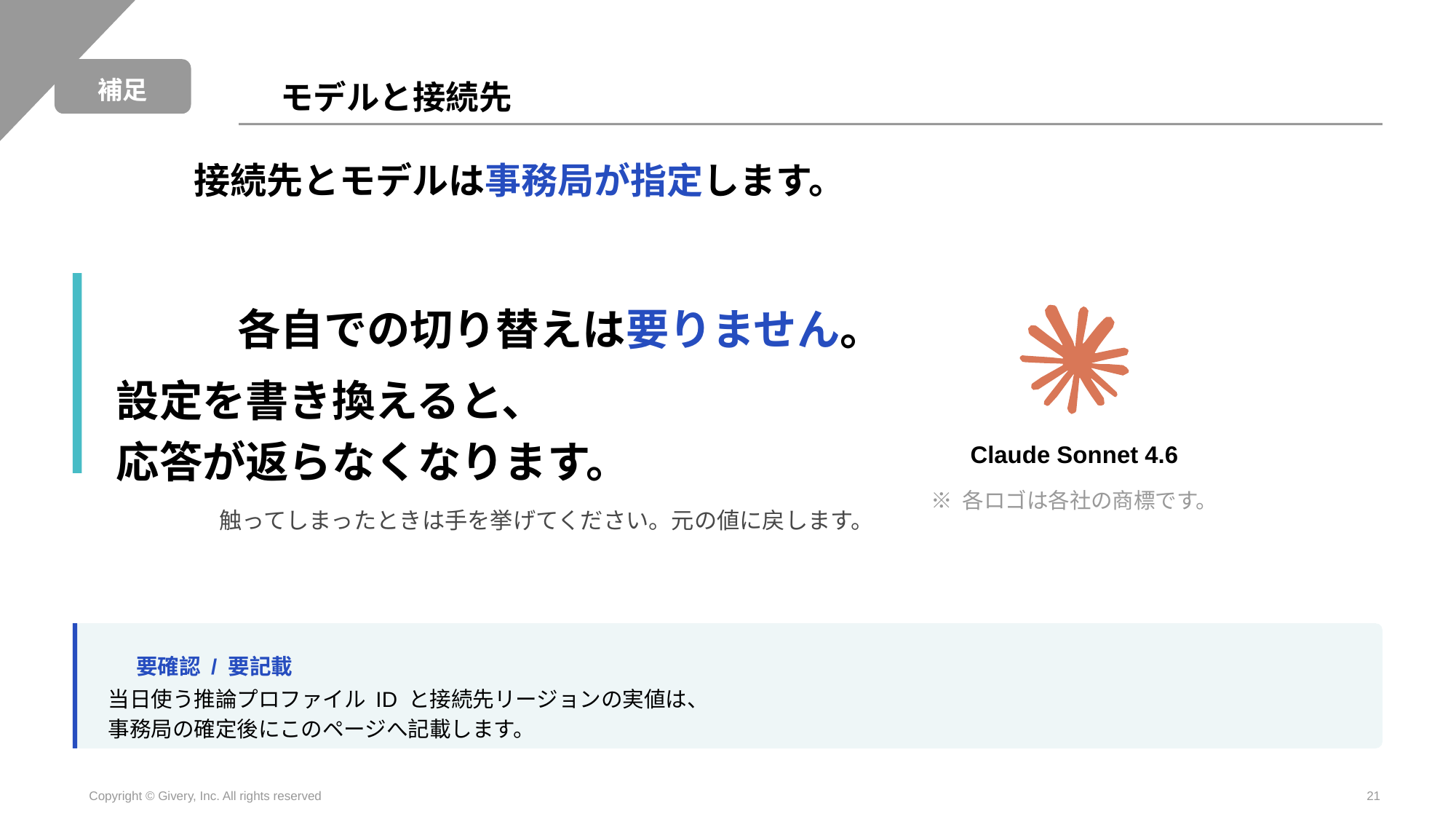

補足
モデルと接続先

接続先とモデルは事務局が指定します。

各自での切り替えは要りません。

設定を書き換えると、
応答が返らなくなります。
Claude Sonnet 4.6
※ 各ロゴは各社の商標です。
触ってしまったときは手を挙げてください。元の値に戻します。

要確認 / 要記載
当日使う推論プロファイル ID と接続先リージョンの実値は、
事務局の確定後にこのページへ記載します。
Copyright © Givery, Inc. All rights reserved
21